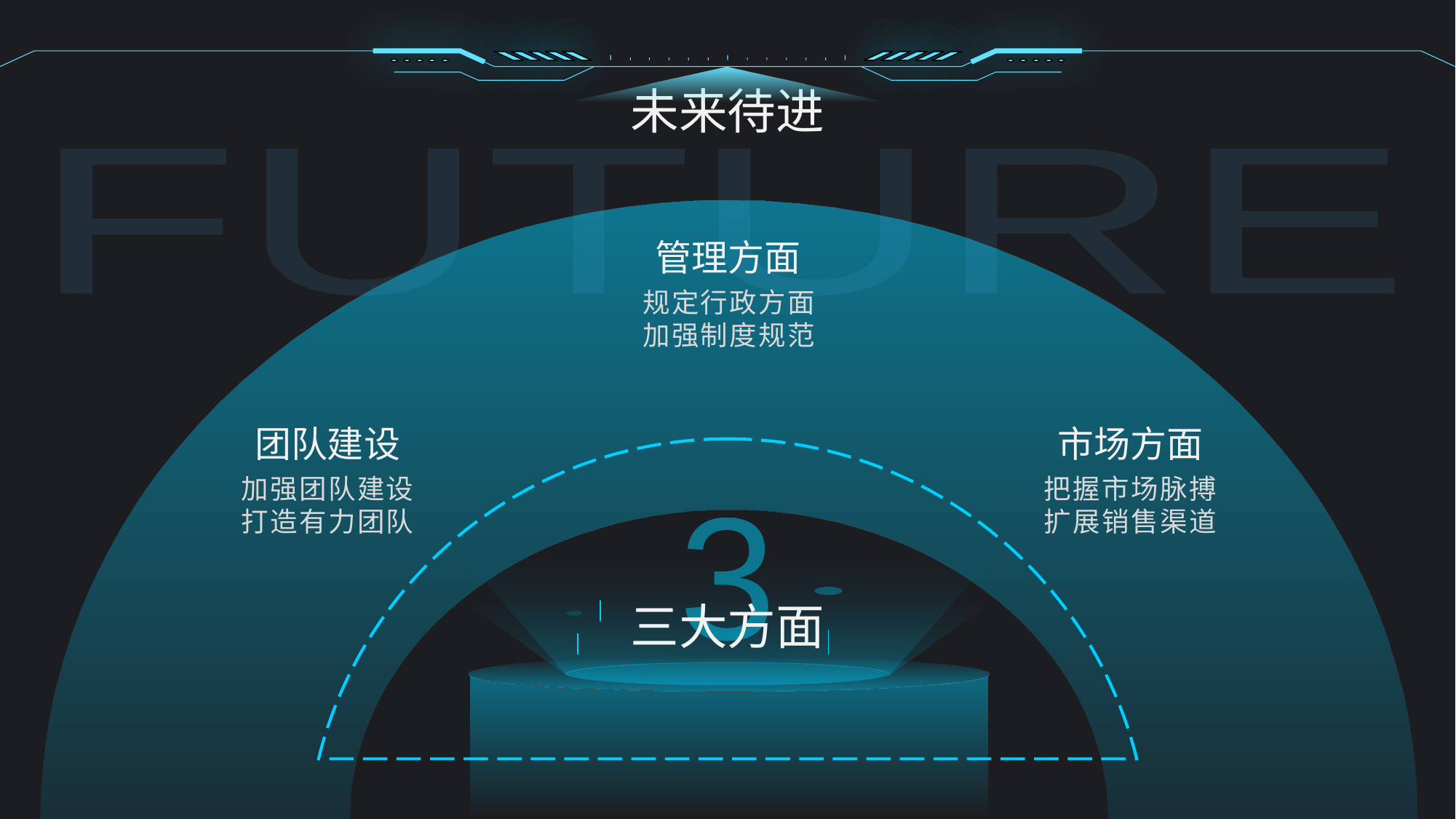

未来待进
FUTURE

管理方面
规定行政方面
加强制度规范
团队建设
市场方面

3
加强团队建设
打造有力团队
把握市场脉搏
扩展销售渠道

三大方面